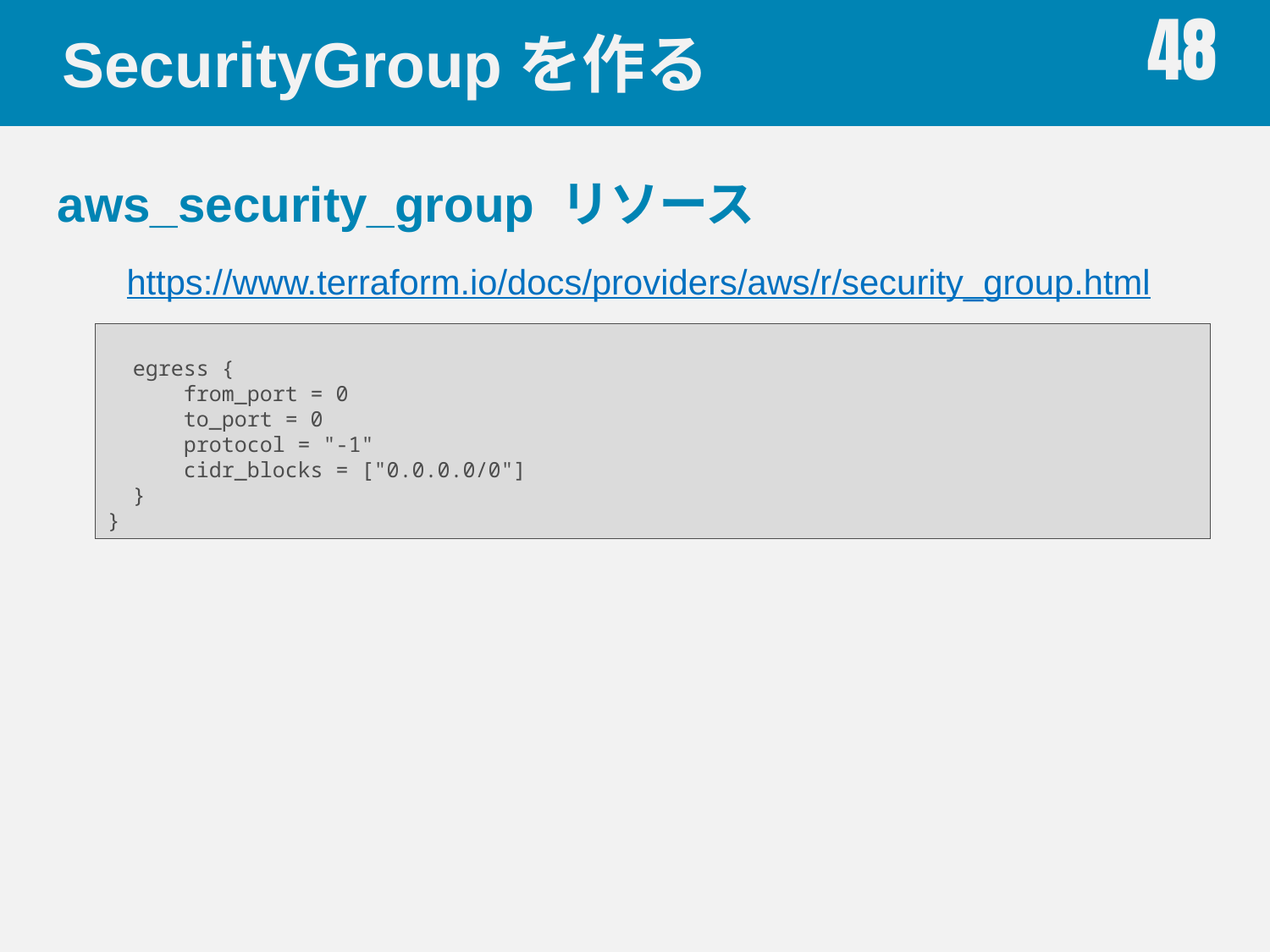

# SecurityGroupを作る
 48
aws_security_group リソース
https://www.terraform.io/docs/providers/aws/r/security_group.html

  egress {
      from_port = 0
      to_port = 0
      protocol = "-1"
      cidr_blocks = ["0.0.0.0/0"]
  }
}